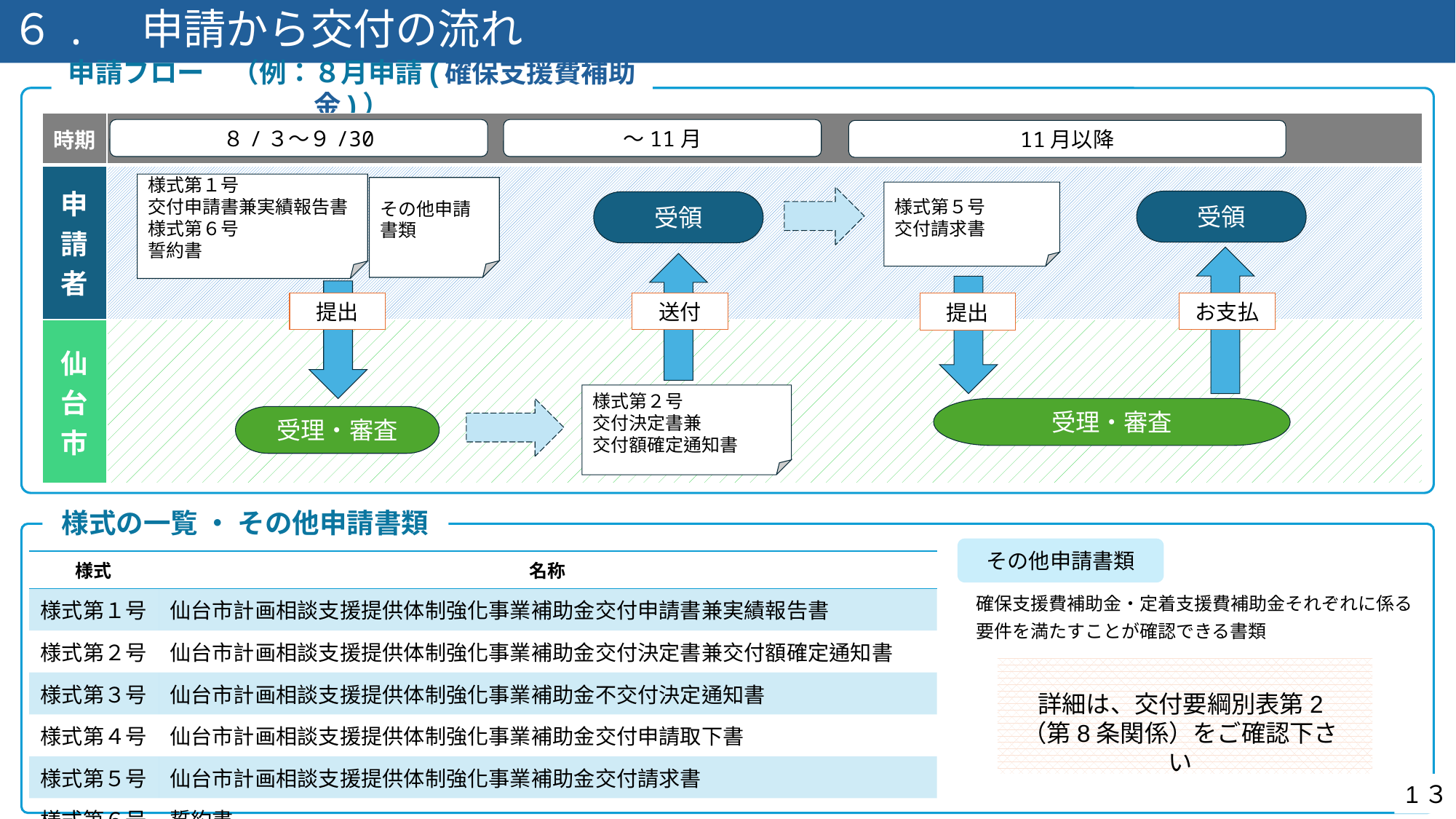

６.　申請から交付の流れ
申請フロー　（例：８月申請(確保支援費補助金)）

| 時期 |  |
| --- | --- |
| 申請者 |  |
| 仙台市 |  |
８/３～９/30
～11月
11月以降
様式第１号
交付申請書兼実績報告書
様式第６号
誓約書

その他申請書類
様式第５号
交付請求書
受領
受領

送付
お支払
提出
提出

様式第２号
交付決定書兼
交付額確定通知書
受理・審査
受理・審査
様式の一覧 ・ その他申請書類

その他申請書類
| 様式 | 名称 |
| --- | --- |
| 様式第１号 | 仙台市計画相談支援提供体制強化事業補助金交付申請書兼実績報告書 |
| 様式第２号 | 仙台市計画相談支援提供体制強化事業補助金交付決定書兼交付額確定通知書 |
| 様式第３号 | 仙台市計画相談支援提供体制強化事業補助金不交付決定通知書 |
| 様式第４号 | 仙台市計画相談支援提供体制強化事業補助金交付申請取下書 |
| 様式第５号 | 仙台市計画相談支援提供体制強化事業補助金交付請求書 |
| 様式第６号 | 誓約書 |
確保支援費補助金・定着支援費補助金それぞれに係る
要件を満たすことが確認できる書類

詳細は、交付要綱別表第2
（第8条関係）をご確認下さい
1３